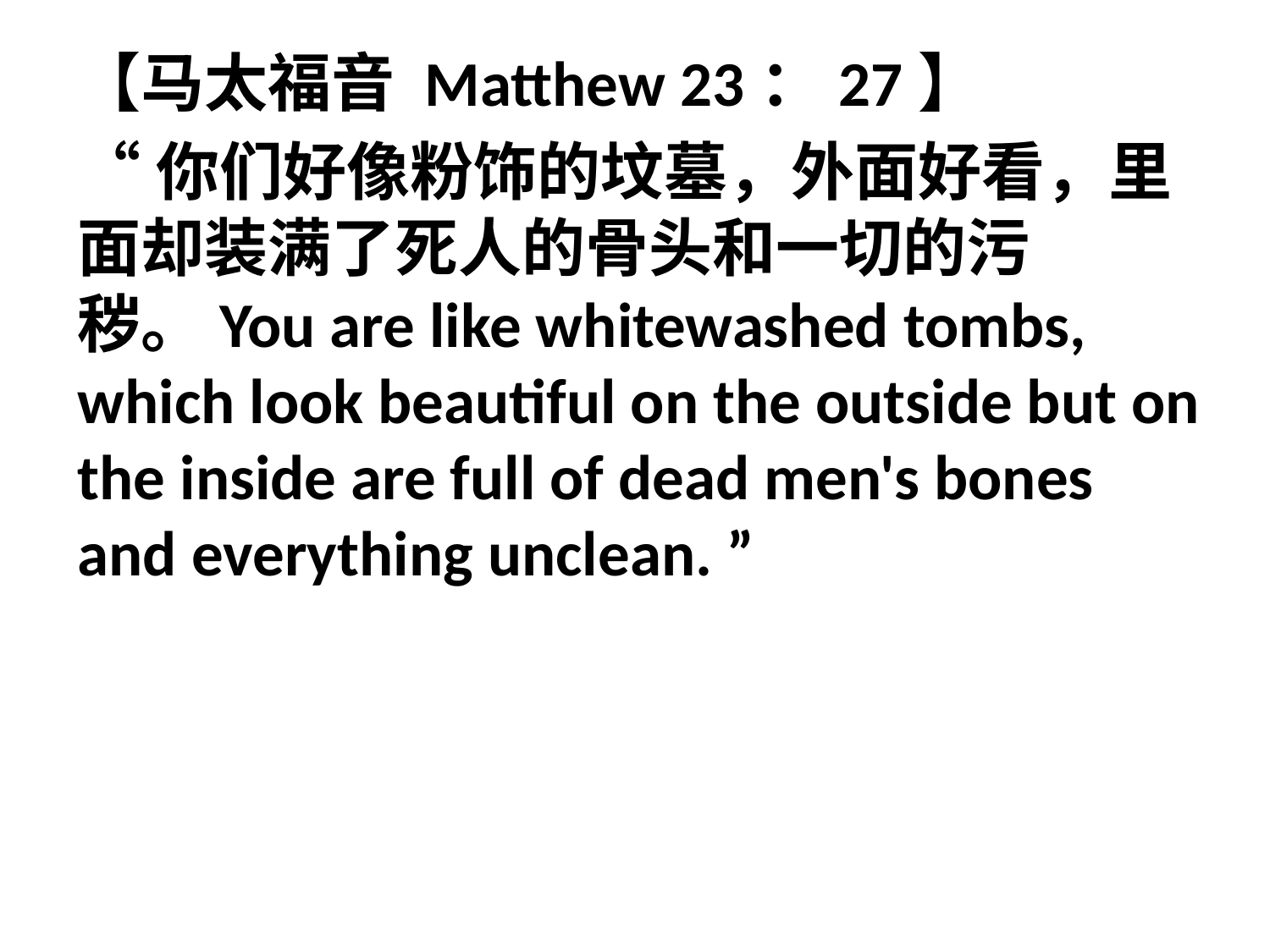

【马太福音 Matthew 23：27】
“你们好像粉饰的坟墓，外面好看，里面却装满了死人的骨头和一切的污秽。You are like whitewashed tombs, which look beautiful on the outside but on the inside are full of dead men's bones and everything unclean. ”